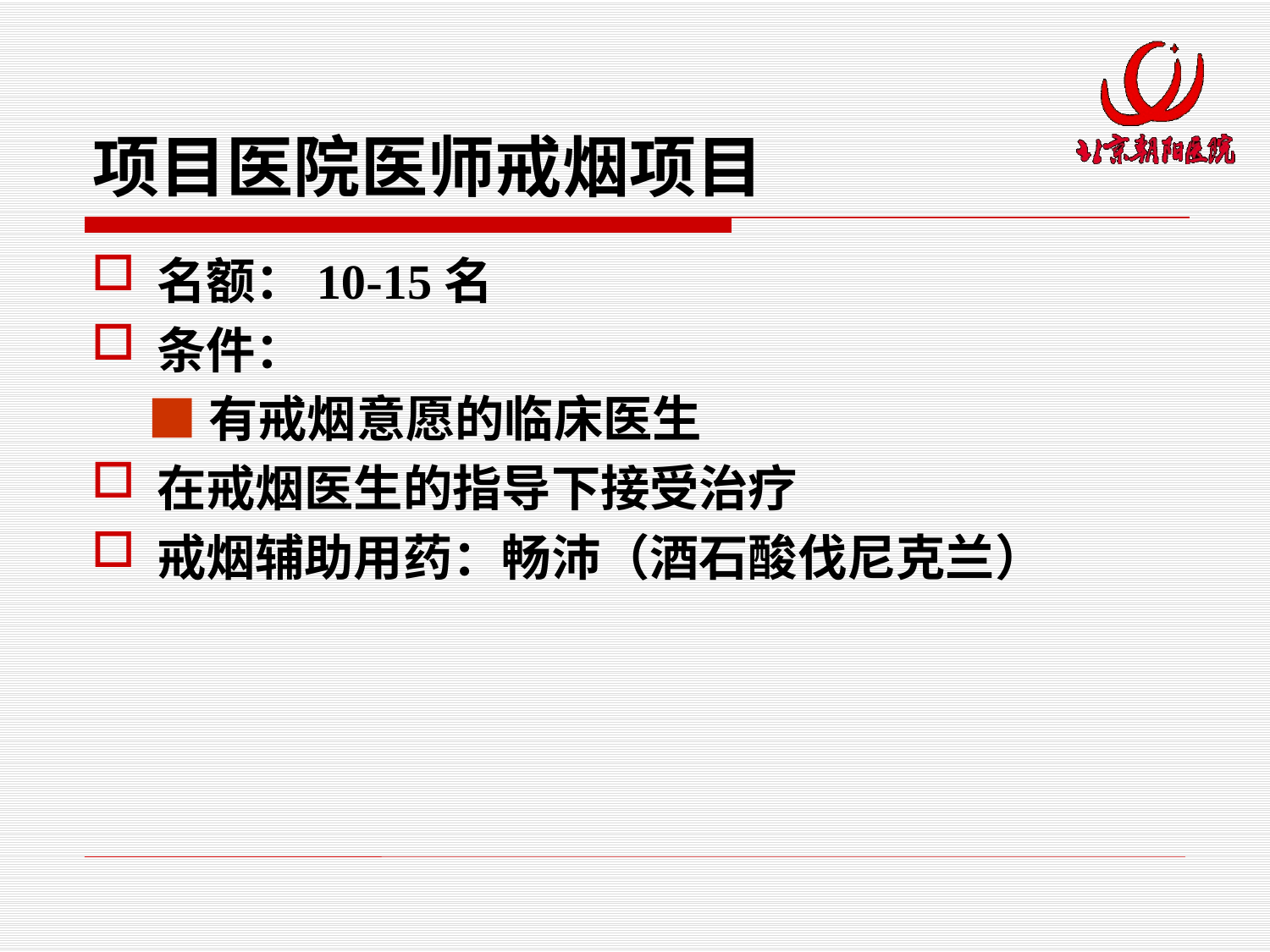

# 项目医院医师戒烟项目
名额：10-15名
条件：
     ■有戒烟意愿的临床医生
在戒烟医生的指导下接受治疗
戒烟辅助用药：畅沛（酒石酸伐尼克兰）